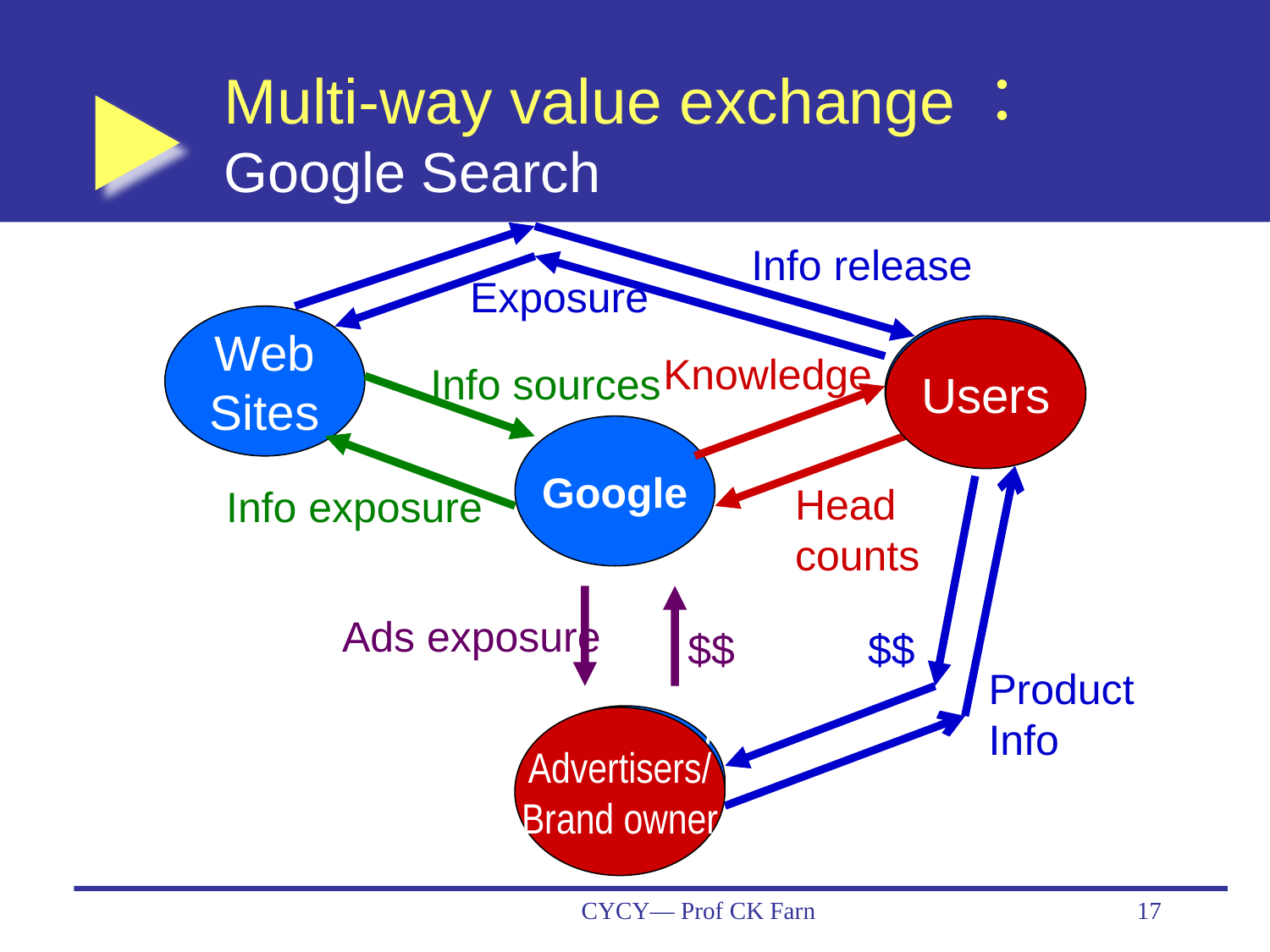

Multi-way value exchange：Google Search

Info release

Exposure
Web
Sites
使用者
Users
Knowledge
Info sources

Google

Head
counts
Info exposure

Ads exposure
$$
$$
Product
Info

廣告商/
業者
Advertisers/
Brand owner

CYCY— Prof CK Farn
17